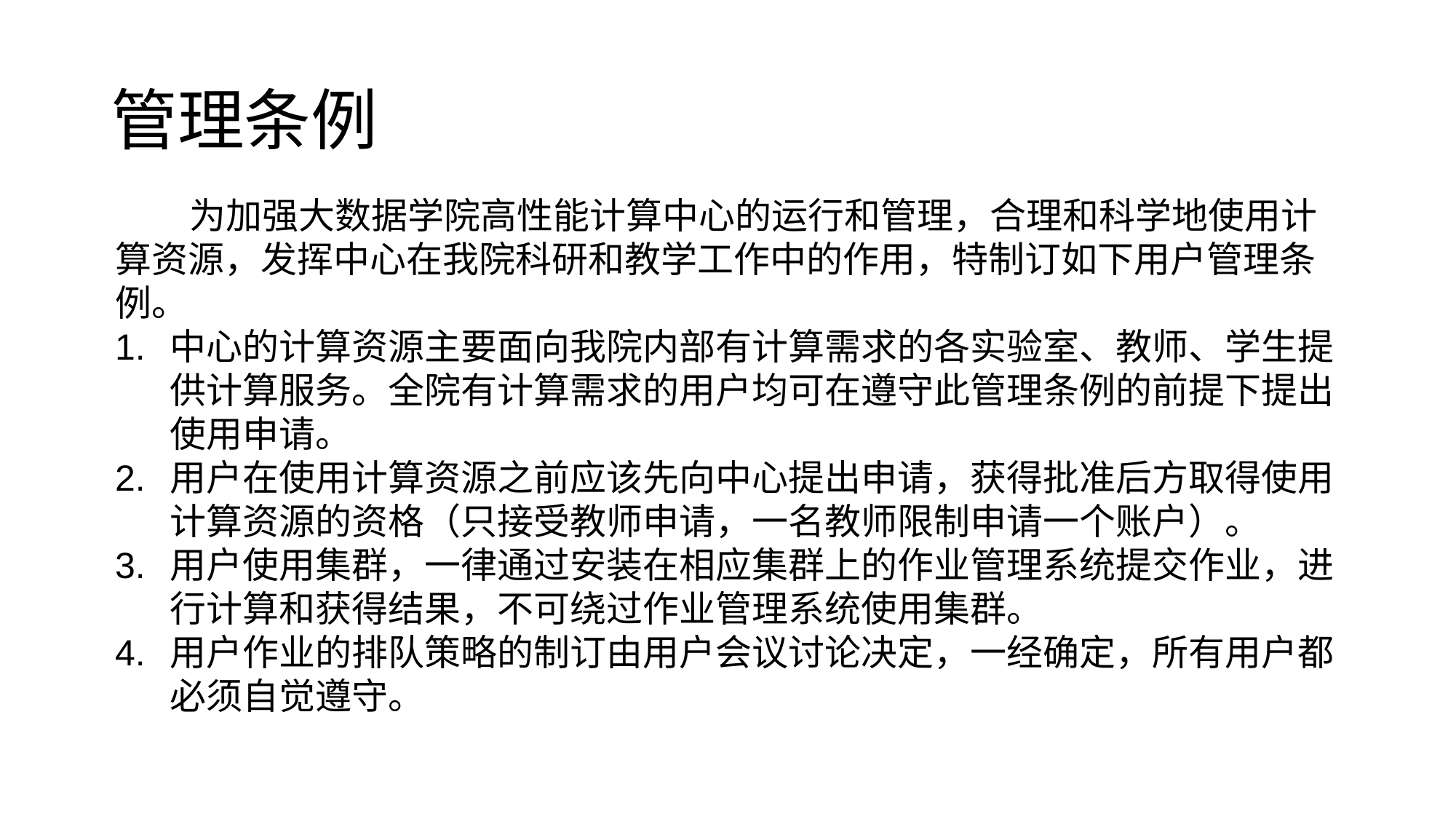

# 管理条例
        为加强大数据学院高性能计算中心的运行和管理，合理和科学地使用计算资源，发挥中心在我院科研和教学工作中的作用，特制订如下用户管理条例。
中心的计算资源主要面向我院内部有计算需求的各实验室、教师、学生提供计算服务。全院有计算需求的用户均可在遵守此管理条例的前提下提出使用申请。
用户在使用计算资源之前应该先向中心提出申请，获得批准后方取得使用计算资源的资格（只接受教师申请，一名教师限制申请一个账户）。
用户使用集群，一律通过安装在相应集群上的作业管理系统提交作业，进行计算和获得结果，不可绕过作业管理系统使用集群。
用户作业的排队策略的制订由用户会议讨论决定，一经确定，所有用户都必须自觉遵守。